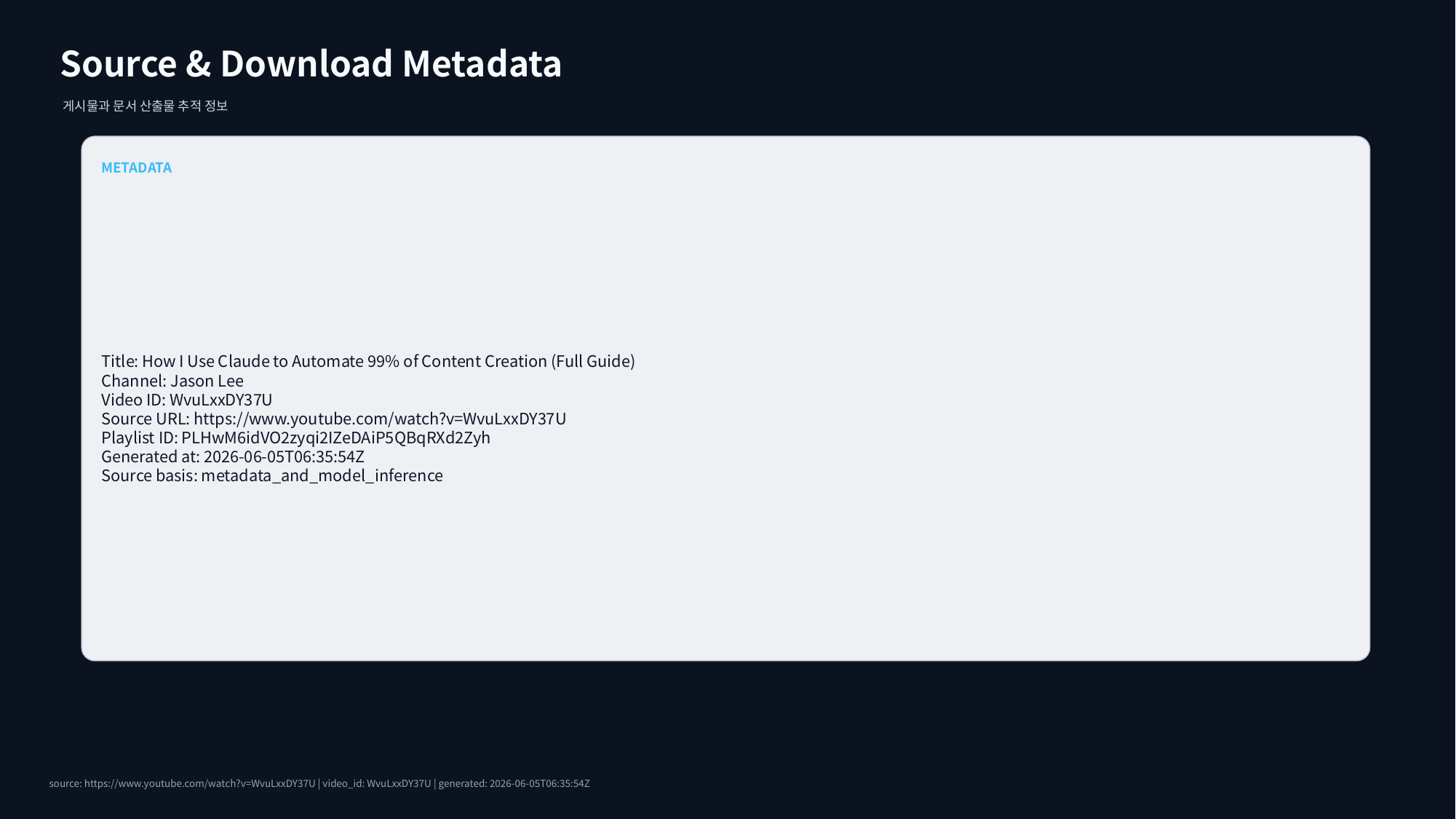

Source & Download Metadata
게시물과 문서 산출물 추적 정보

METADATA
Title: How I Use Claude to Automate 99% of Content Creation (Full Guide)
Channel: Jason Lee
Video ID: WvuLxxDY37U
Source URL: https://www.youtube.com/watch?v=WvuLxxDY37U
Playlist ID: PLHwM6idVO2zyqi2IZeDAiP5QBqRXd2Zyh
Generated at: 2026-06-05T06:35:54Z
Source basis: metadata_and_model_inference
source: https://www.youtube.com/watch?v=WvuLxxDY37U | video_id: WvuLxxDY37U | generated: 2026-06-05T06:35:54Z